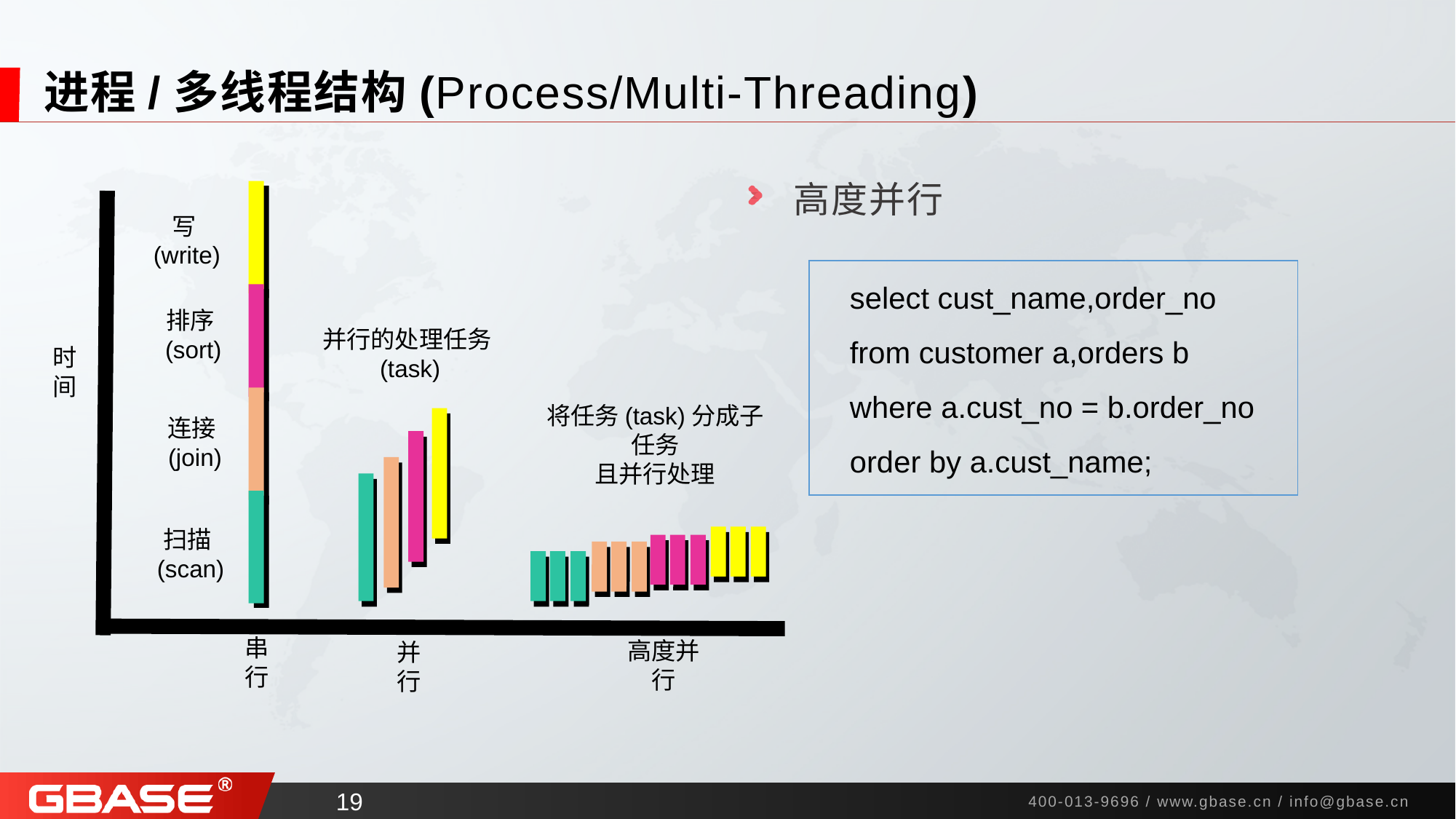

# 进程/多线程结构(Process/Multi-Threading)
 高度并行

写(write)

排序(sort)

并行的处理任务(task)
时间

将任务(task)分成子任务
且并行处理

连接(join)

扫描(scan)

串行
高度并行
并行
select cust_name,order_no
from customer a,orders b
where a.cust_no = b.order_no
order by a.cust_name;